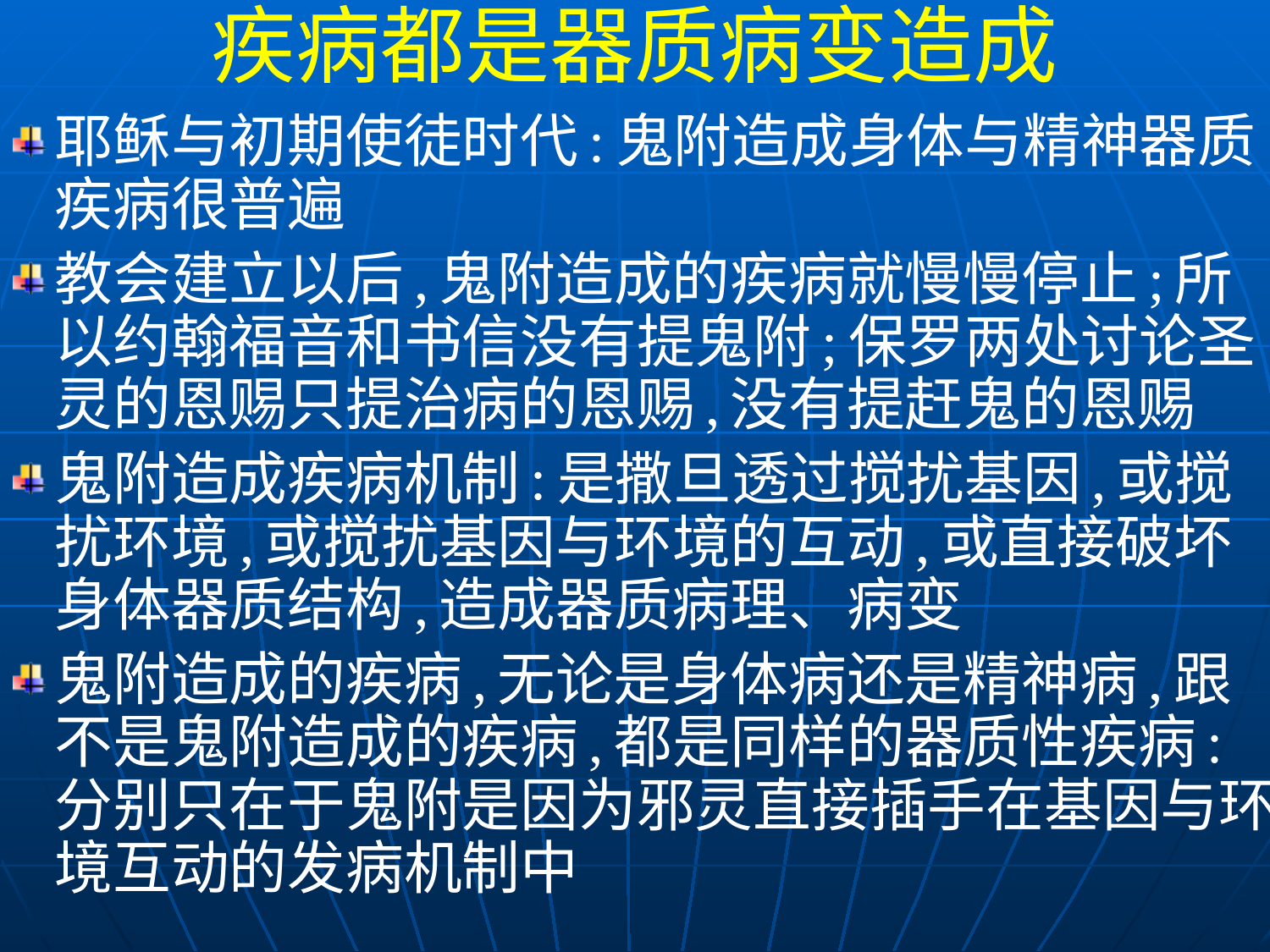

疾病都是器质病变造成
耶稣与初期使徒时代:鬼附造成身体与精神器质疾病很普遍
教会建立以后,鬼附造成的疾病就慢慢停止;所以约翰福音和书信没有提鬼附;保罗两处讨论圣灵的恩赐只提治病的恩赐,没有提赶鬼的恩赐
鬼附造成疾病机制:是撒旦透过搅扰基因,或搅扰环境,或搅扰基因与环境的互动,或直接破坏身体器质结构,造成器质病理、病变
鬼附造成的疾病,无论是身体病还是精神病,跟不是鬼附造成的疾病,都是同样的器质性疾病:分别只在于鬼附是因为邪灵直接插手在基因与环境互动的发病机制中